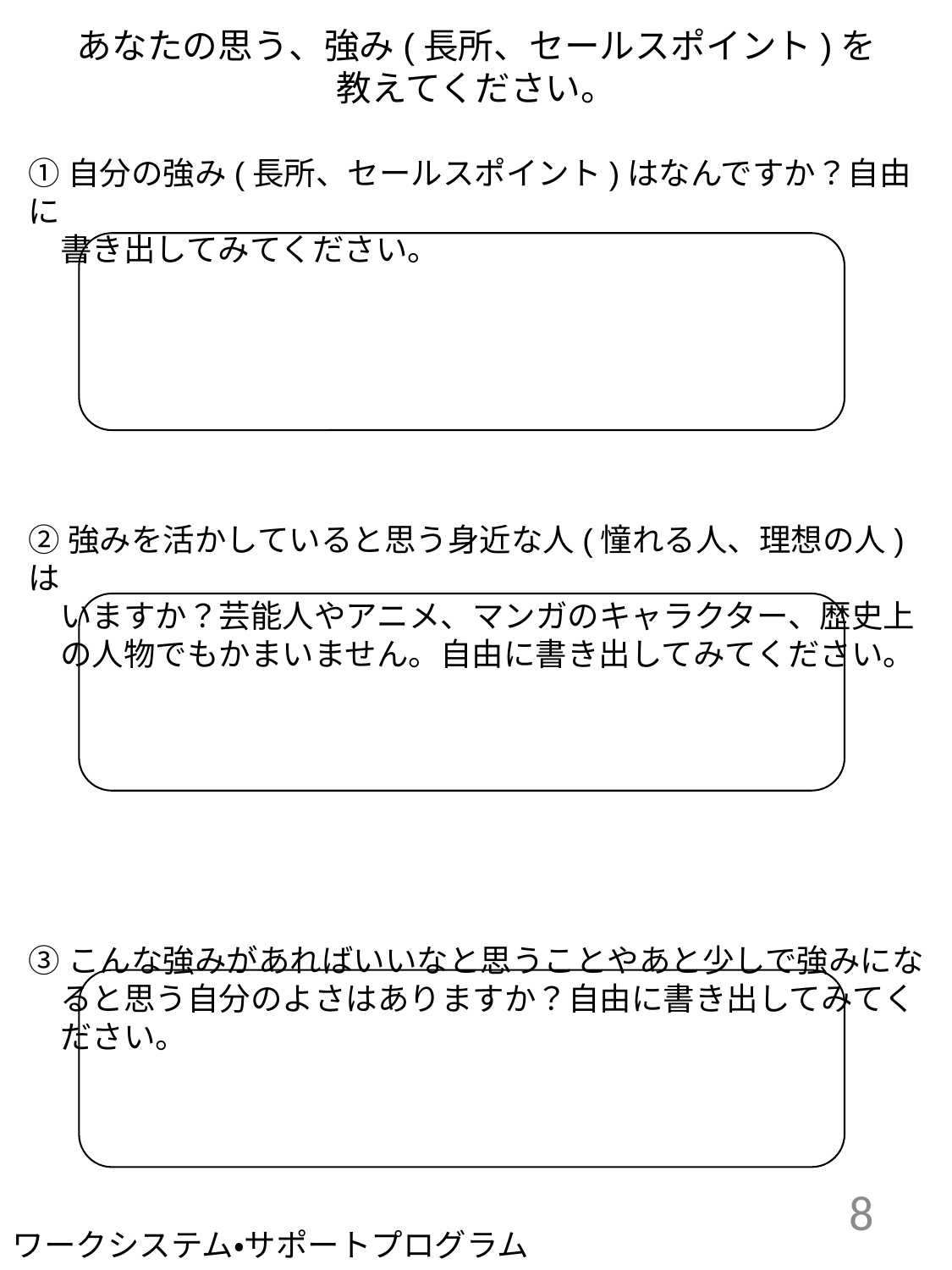

あなたの思う、強み(長所、セールスポイント)を
教えてください。

①自分の強み(長所、セールスポイント)はなんですか？自由に
　書き出してみてください。

②強みを活かしていると思う身近な人(憧れる人、理想の人)は
　いますか？芸能人やアニメ、マンガのキャラクター、歴史上
　の人物でもかまいません。自由に書き出してみてください。

③こんな強みがあればいいなと思うことやあと少しで強みにな
　ると思う自分のよさはありますか？自由に書き出してみてく
　ださい。

8
ワークシステム・サポートプログラム